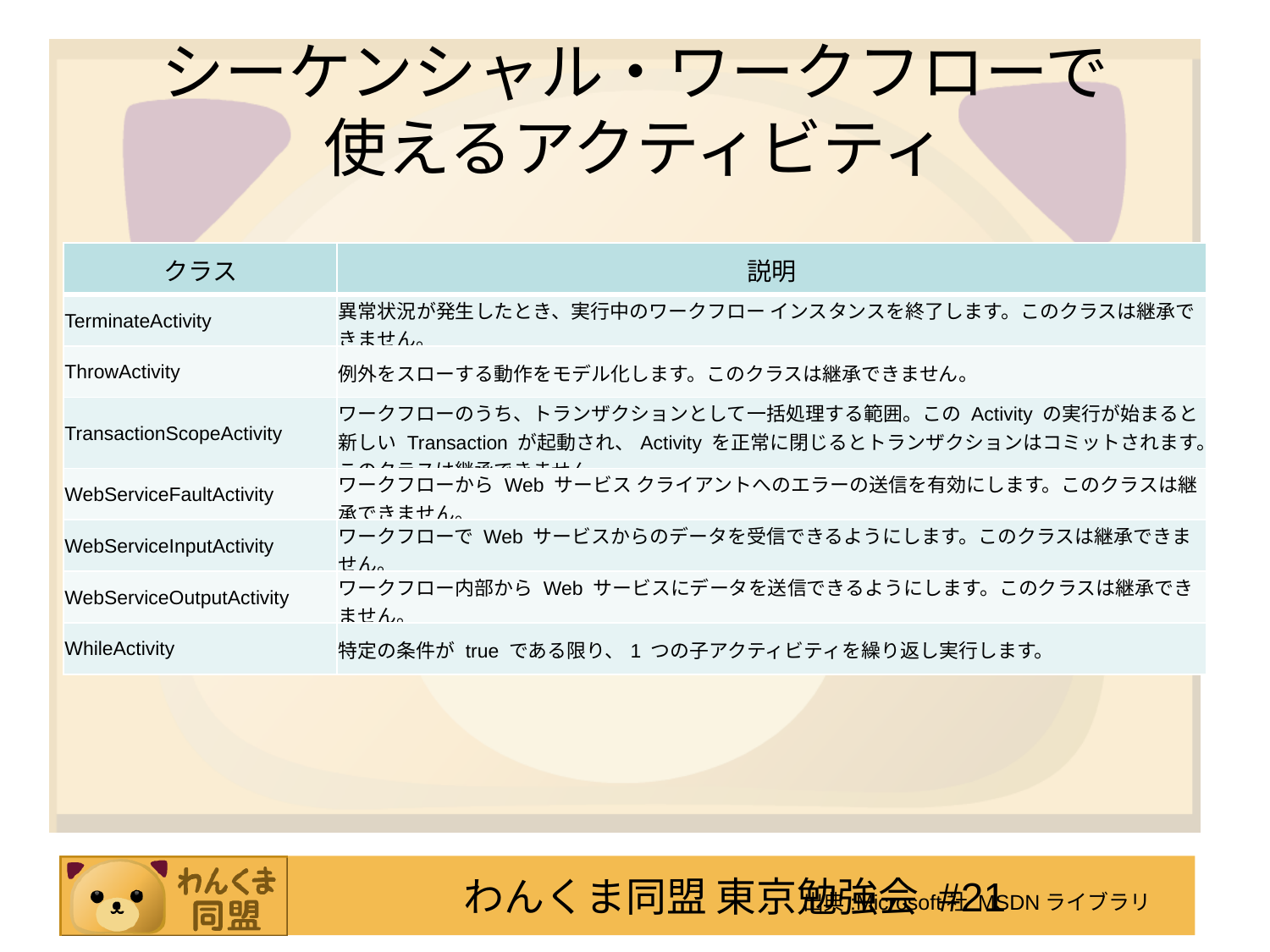

# シーケンシャル・ワークフローで 使えるアクティビティ

| クラス | 説明 |
| --- | --- |
| TerminateActivity | 異常状況が発生したとき、実行中のワークフロー インスタンスを終了します。このクラスは継承できません。 |
| ThrowActivity | 例外をスローする動作をモデル化します。このクラスは継承できません。 |
| TransactionScopeActivity | ワークフローのうち、トランザクションとして一括処理する範囲。この Activity の実行が始まると新しい Transaction が起動され、Activity を正常に閉じるとトランザクションはコミットされます。このクラスは継承できません。 |
| WebServiceFaultActivity | ワークフローから Web サービス クライアントへのエラーの送信を有効にします。このクラスは継承できません。 |
| WebServiceInputActivity | ワークフローで Web サービスからのデータを受信できるようにします。このクラスは継承できません。 |
| WebServiceOutputActivity | ワークフロー内部から Web サービスにデータを送信できるようにします。このクラスは継承できません。 |
| WhileActivity | 特定の条件が true である限り、1 つの子アクティビティを繰り返し実行します。 |
出典:Microsoft社 MSDNライブラリ